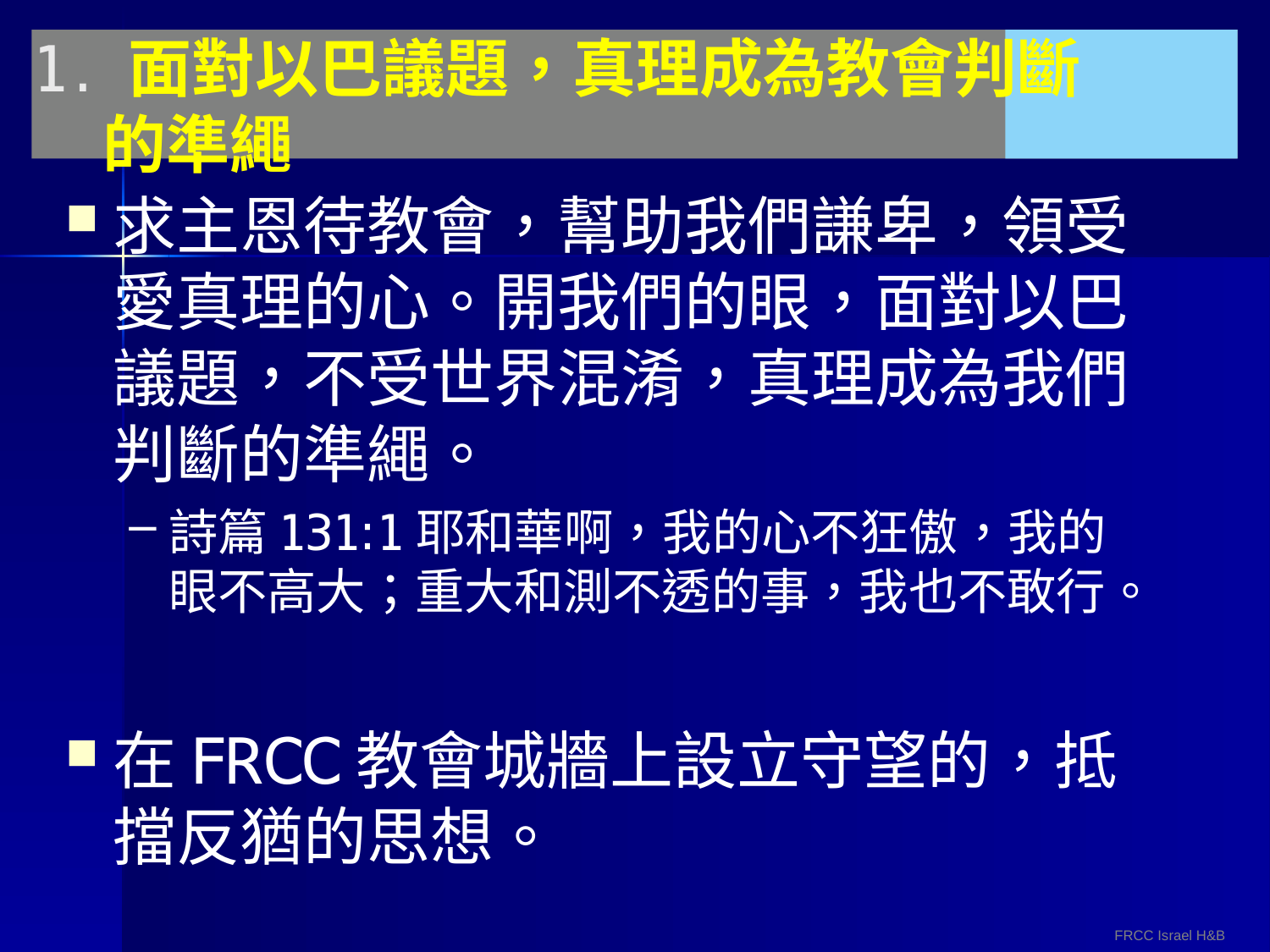

# 1. 面對以巴議題，真理成為教會判斷的準繩
求主恩待教會，幫助我們謙卑，領受愛真理的心。開我們的眼，面對以巴議題，不受世界混淆，真理成為我們判斷的準繩。
詩篇131:1耶和華啊，我的心不狂傲，我的眼不高大；重大和測不透的事，我也不敢行。

在FRCC教會城牆上設立守望的，抵擋反猶的思想。